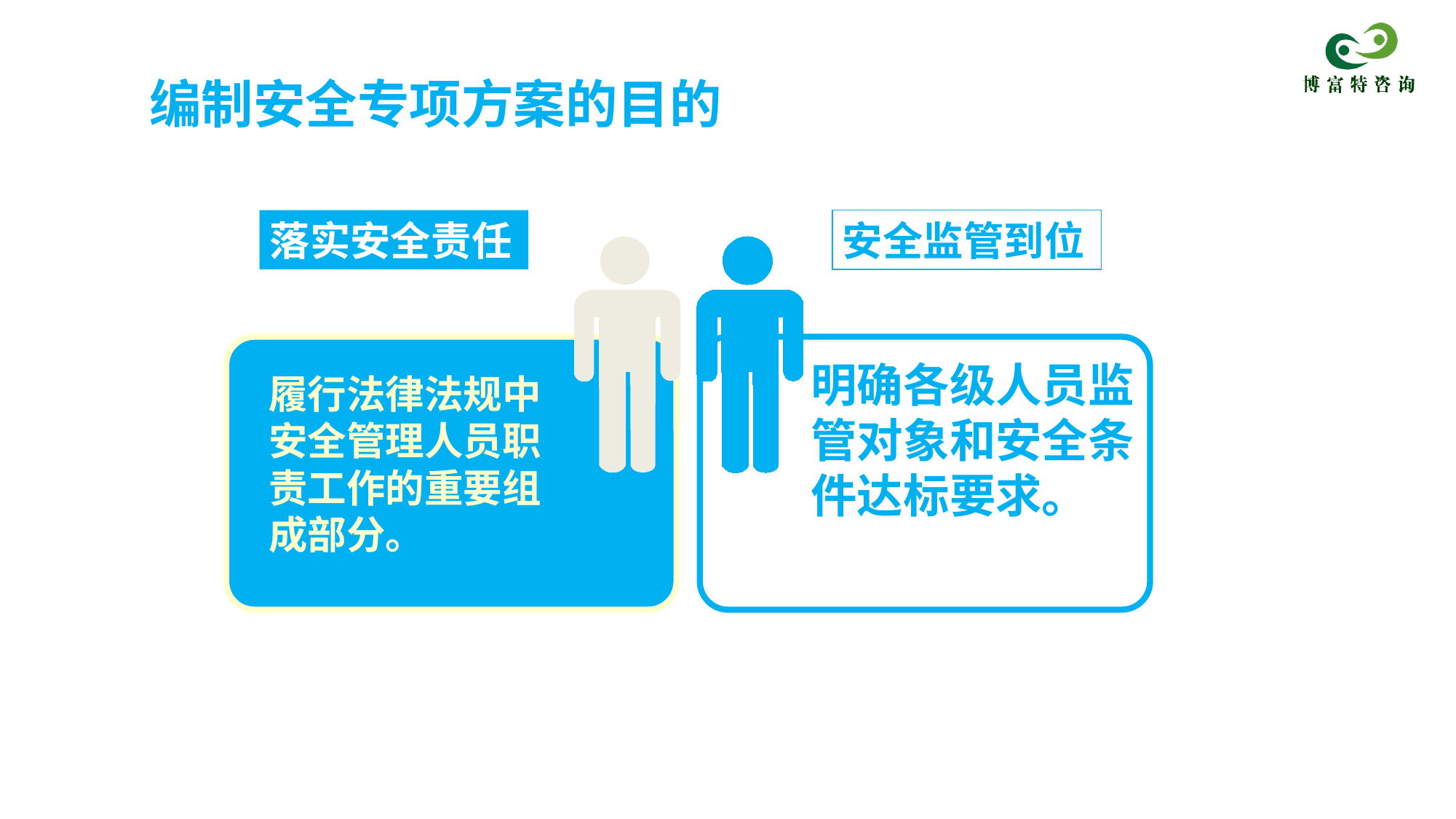

编制安全专项方案的目的
落实安全责任
安全监管到位

明确各级人员监管对象和安全条件达标要求。
履行法律法规中安全管理人员职责工作的重要组成部分。